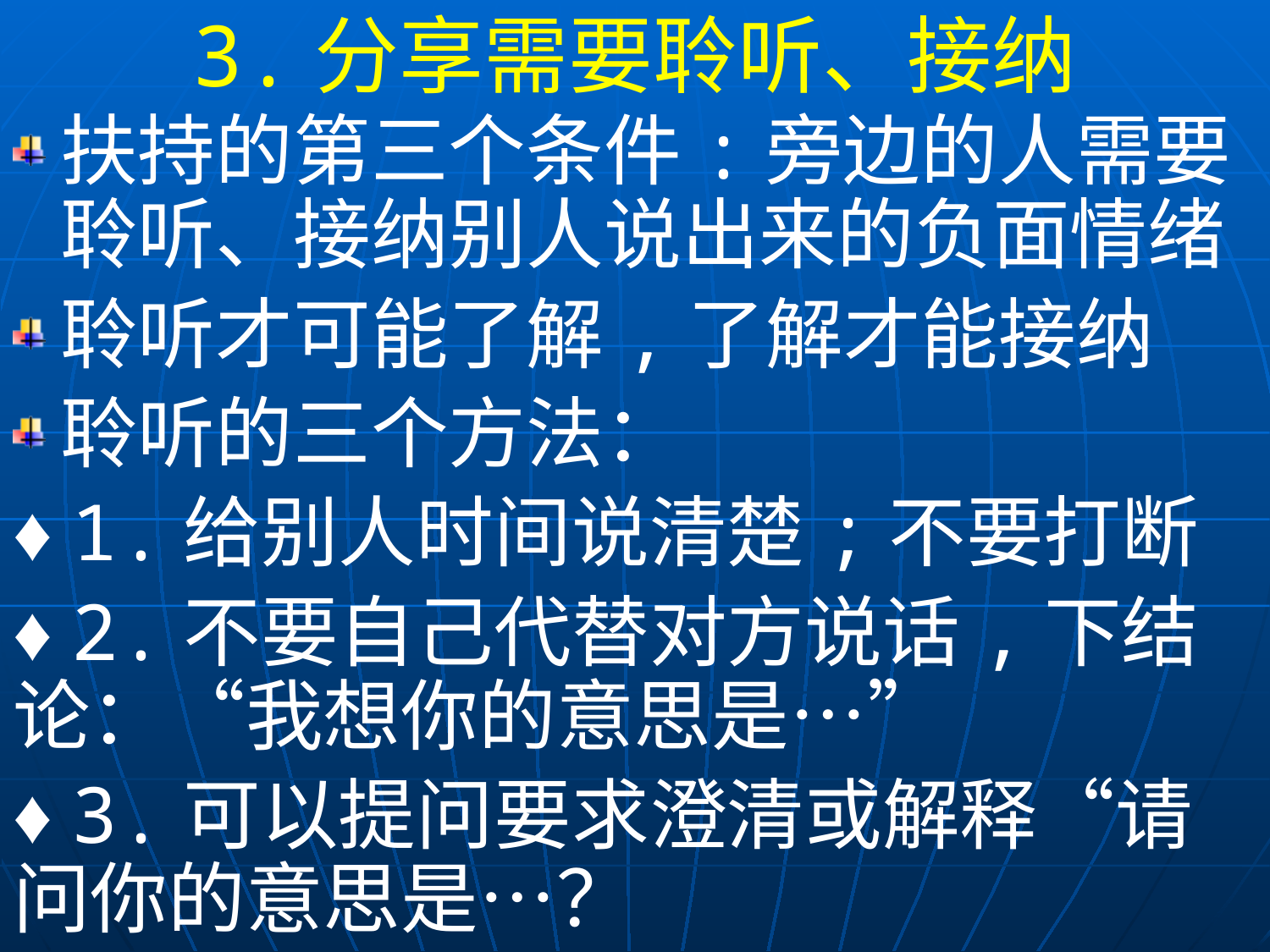

3.分享需要聆听、接纳
扶持的第三个条件:旁边的人需要聆听、接纳别人说出来的负面情绪
聆听才可能了解,了解才能接纳
聆听的三个方法：
♦ 1.给别人时间说清楚;不要打断
♦ 2.不要自己代替对方说话,下结论：“我想你的意思是…”
♦ 3.可以提问要求澄清或解释“请问你的意思是…？